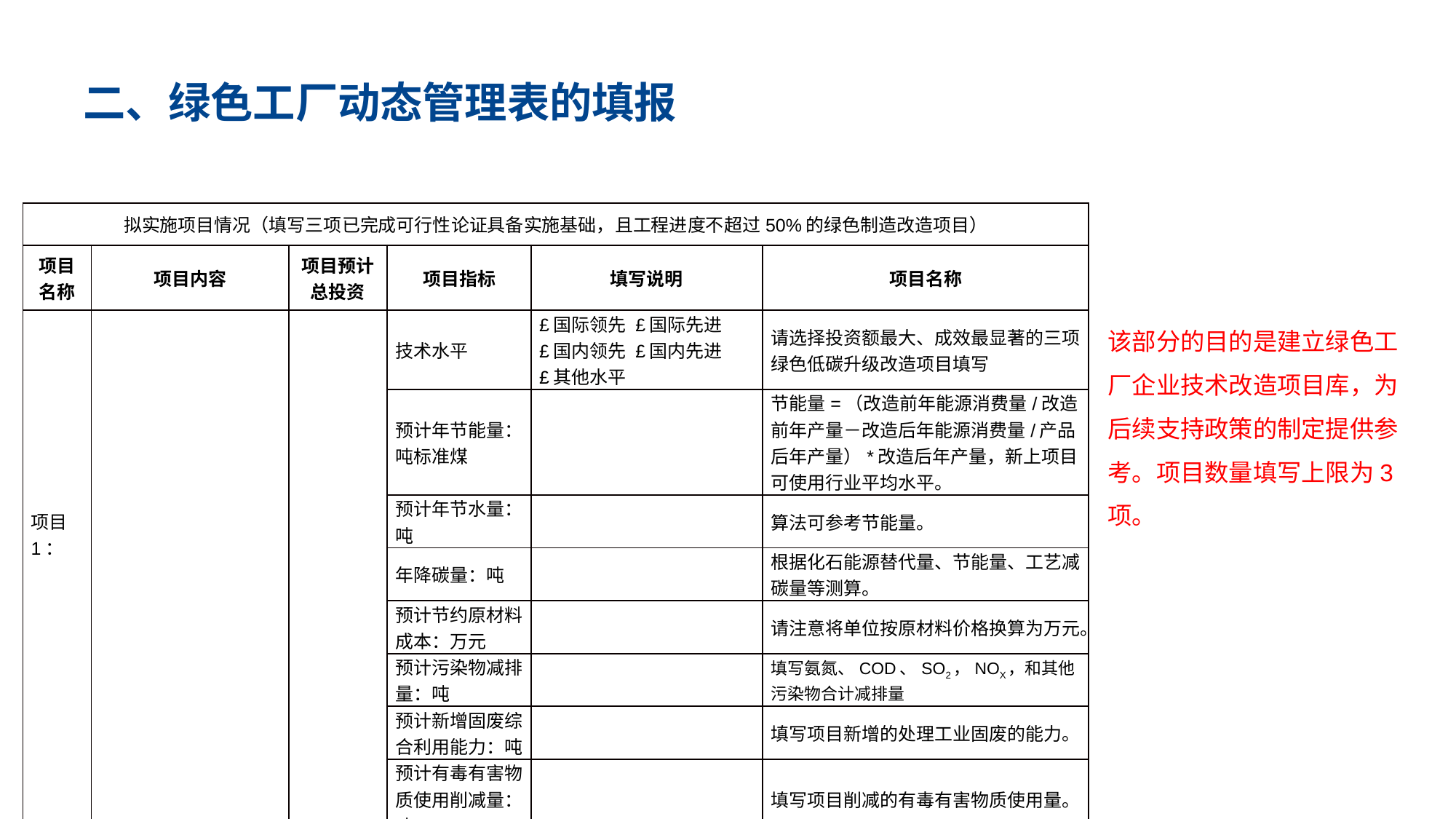

# 二、绿色工厂动态管理表的填报
| 拟实施项目情况（填写三项已完成可行性论证具备实施基础，且工程进度不超过50%的绿色制造改造项目） |  |  |  |  |  |
| --- | --- | --- | --- | --- | --- |
| 项目名称 | 项目内容 | 项目预计总投资 | 项目指标 | 填写说明 | 项目名称 |
| 项目1： |  |  | 技术水平 | £国际领先 £国际先进£国内领先 £国内先进£其他水平 | 请选择投资额最大、成效最显著的三项绿色低碳升级改造项目填写 |
|  |  |  | 预计年节能量：吨标准煤 |  | 节能量=（改造前年能源消费量/改造前年产量－改造后年能源消费量/产品后年产量）\*改造后年产量，新上项目可使用行业平均水平。 |
|  |  |  | 预计年节水量：吨 |  | 算法可参考节能量。 |
|  |  |  | 年降碳量：吨 |  | 根据化石能源替代量、节能量、工艺减碳量等测算。 |
|  |  |  | 预计节约原材料成本：万元 |  | 请注意将单位按原材料价格换算为万元。 |
|  |  |  | 预计污染物减排量：吨 |  | 填写氨氮、COD、SO2，NOX，和其他污染物合计减排量 |
|  |  |  | 预计新增固废综合利用能力：吨 |  | 填写项目新增的处理工业固废的能力。 |
|  |  |  | 预计有毒有害物质使用削减量：吨 |  | 填写项目削减的有毒有害物质使用量。 |
该部分的目的是建立绿色工厂企业技术改造项目库，为后续支持政策的制定提供参考。项目数量填写上限为3项。